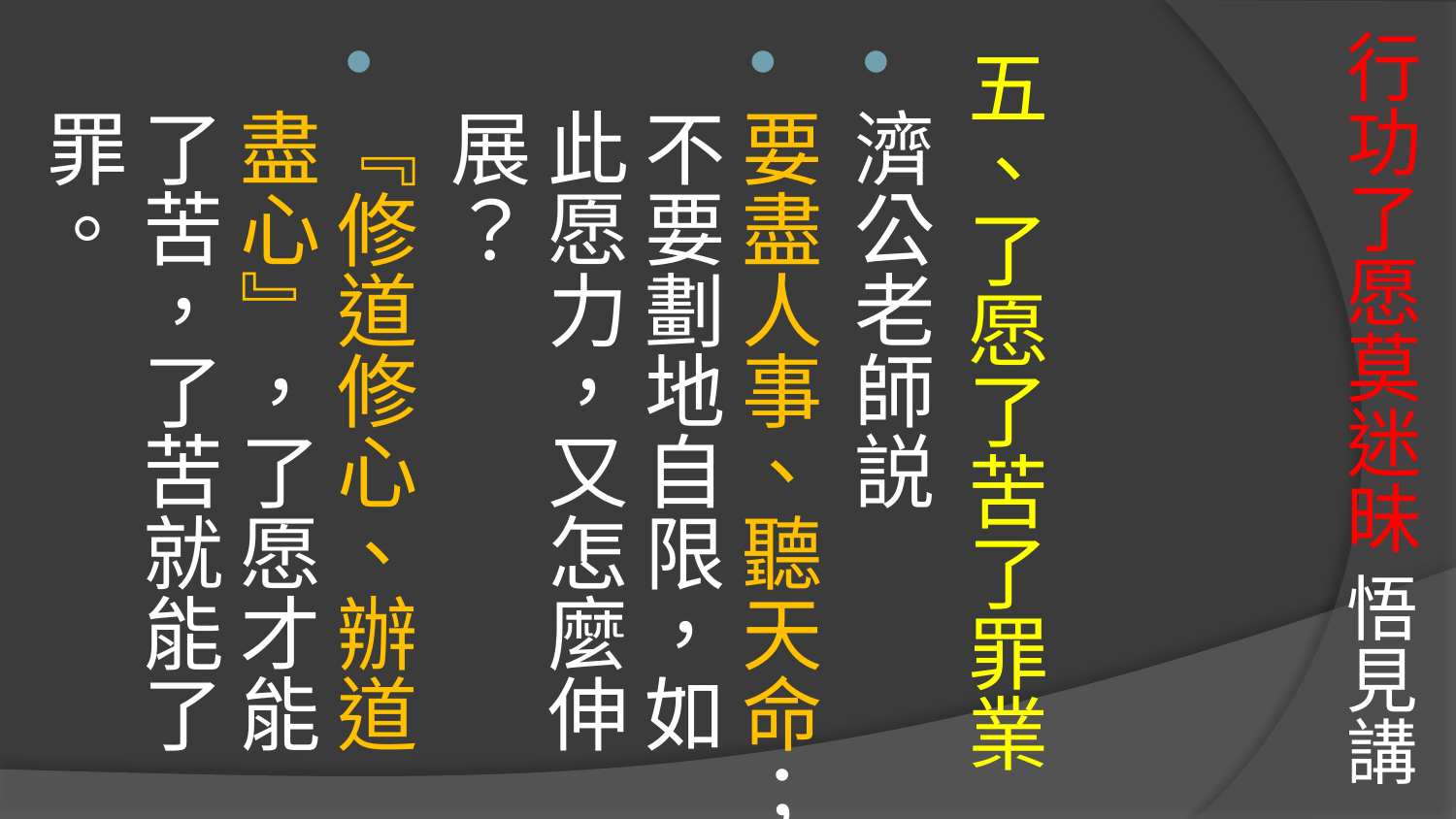

# 行功了愿莫迷昧 悟見講
五、了愿了苦了罪業
濟公老師説
要盡人事、聽天命；不要劃地自限，如此愿力，又怎麼伸展？
『修道修心、辦道盡心』，了愿才能了苦，了苦就能了罪。